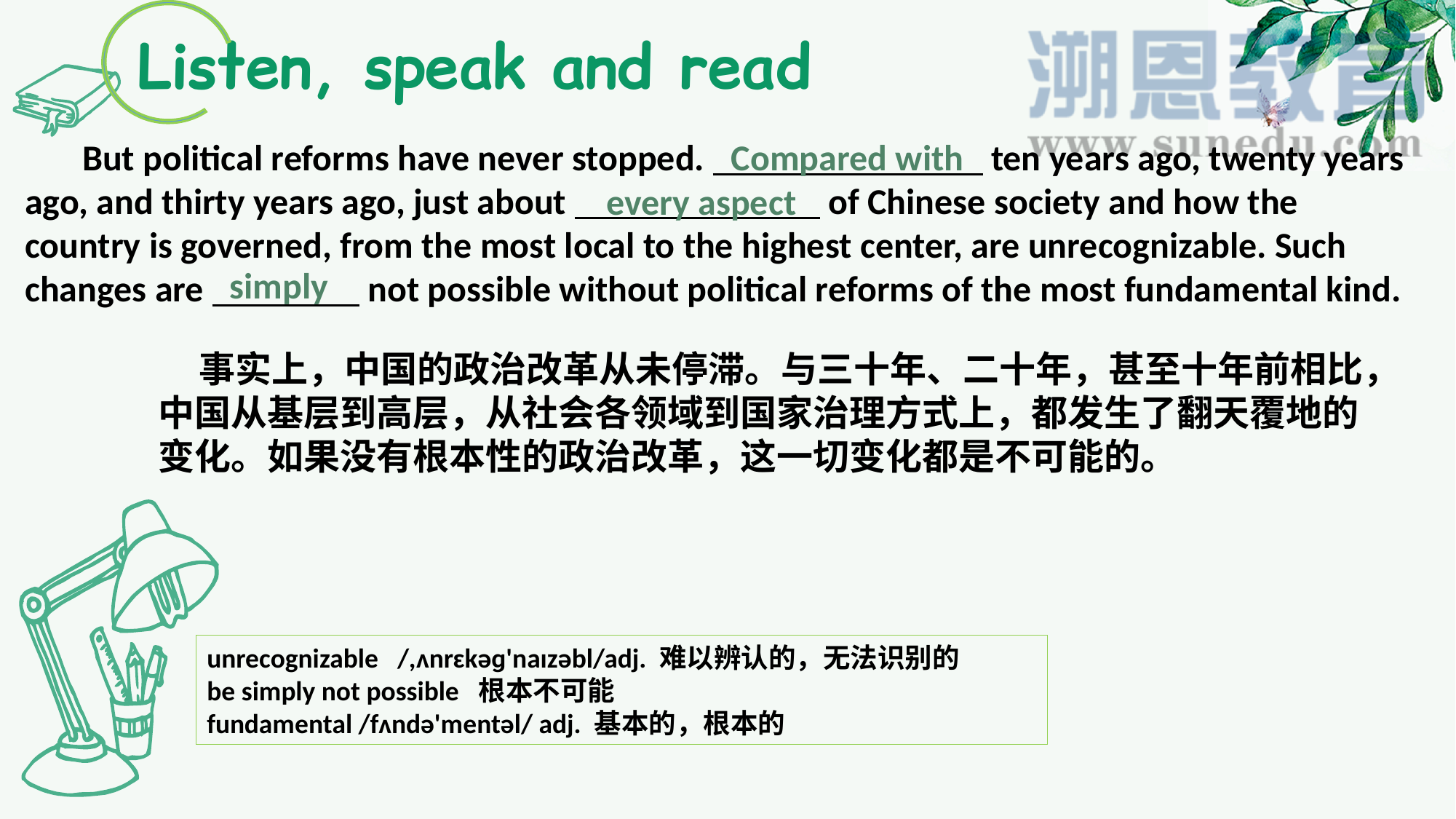

Listen, speak and read

       But political reforms have never stopped.                                   ten years ago, twenty years ago, and thirty years ago, just about                                of Chinese society and how the country is governed, from the most local to the highest center, are unrecognizable. Such changes are                    not possible without political reforms of the most fundamental kind.
Compared with
every aspect
simply
    事实上，中国的政治改革从未停滞。与三十年、二十年，甚至十年前相比，中国从基层到高层，从社会各领域到国家治理方式上，都发生了翻天覆地的变化。如果没有根本性的政治改革，这一切变化都是不可能的。

unrecognizable   /,ʌnrɛkəɡ'naɪzəbl/adj. 难以辨认的，无法识别的
be simply not possible  根本不可能
fundamental /fʌndə'mentəl/ adj. 基本的，根本的